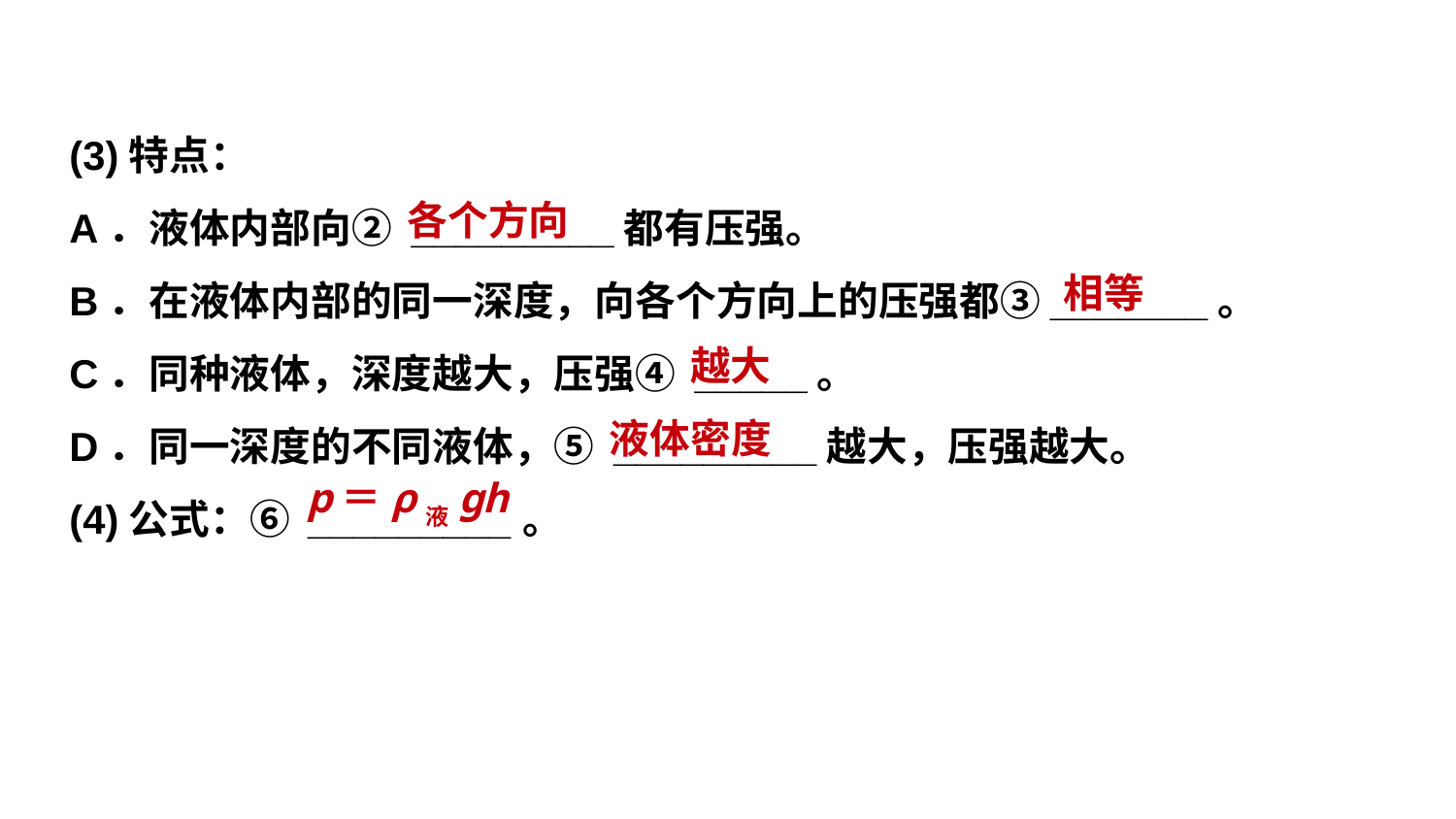

(3)特点：
A．液体内部向② _________都有压强。
B．在液体内部的同一深度，向各个方向上的压强都③_______。
C．同种液体，深度越大，压强④ _____。
D．同一深度的不同液体，⑤ _________越大，压强越大。
(4)公式：⑥ _________。
各个方向
 相等
越大
液体密度
p＝ρ液gh